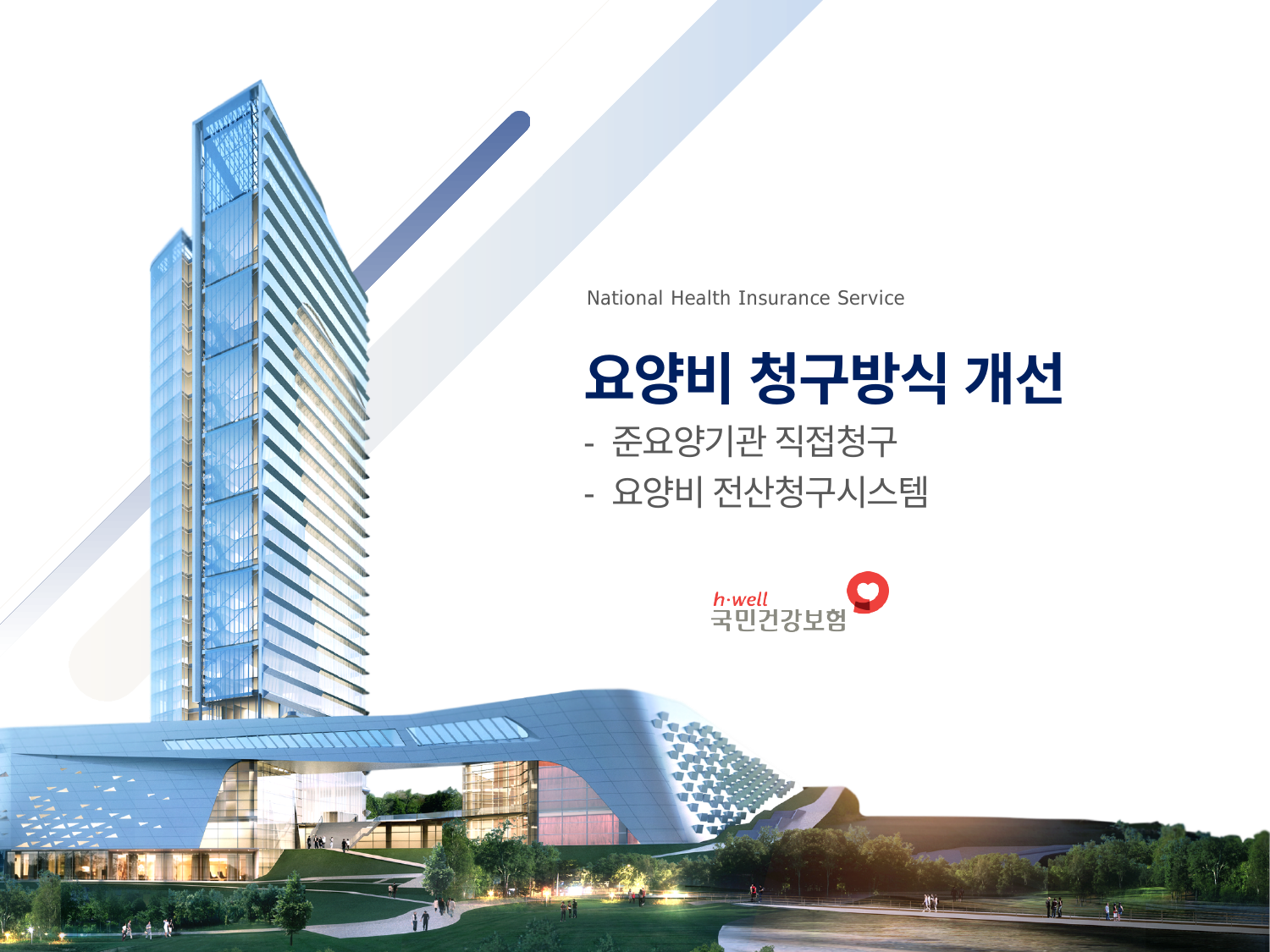

National Health Insurance Service
요양비 청구방식 개선
- 준요양기관 직접청구
- 요양비 전산청구시스템